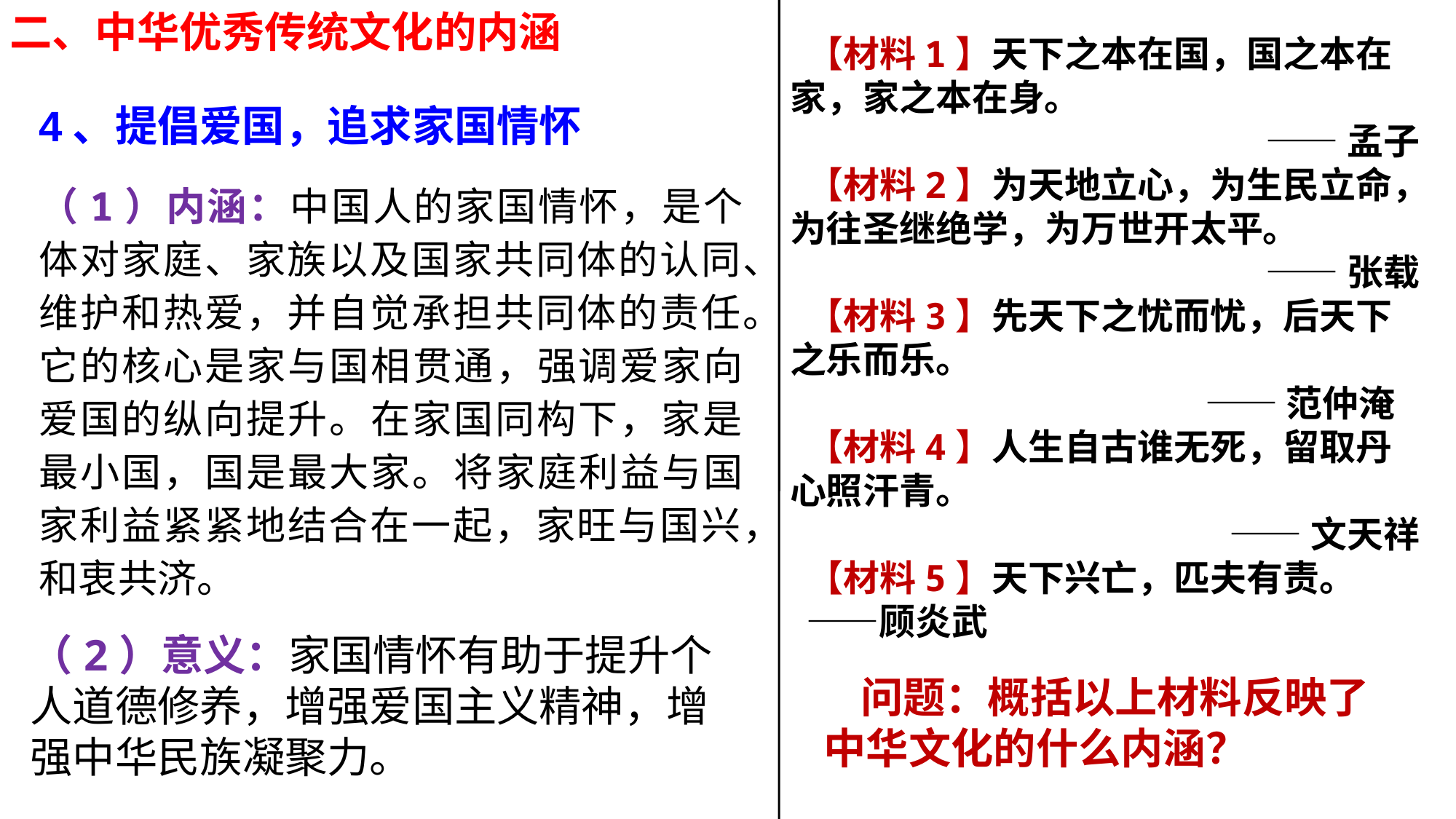

二、中华优秀传统文化的内涵
 【材料1】天下之本在国，国之本在家，家之本在身。
                  ——孟子
 【材料2】为天地立心，为生民立命，为往圣继绝学，为万世开太平。
——张载
 【材料3】先天下之忧而忧，后天下之乐而乐。
                     ——范仲淹
 【材料4】人生自古谁无死，留取丹心照汗青。
                     ——文天祥
 【材料5】天下兴亡，匹夫有责。          ——顾炎武
4、提倡爱国，追求家国情怀
（1）内涵：中国人的家国情怀，是个体对家庭、家族以及国家共同体的认同、维护和热爱，并自觉承担共同体的责任。它的核心是家与国相贯通，强调爱家向爱国的纵向提升。在家国同构下，家是最小国，国是最大家。将家庭利益与国家利益紧紧地结合在一起，家旺与国兴，和衷共济。
（2）意义：家国情怀有助于提升个人道德修养，增强爱国主义精神，增强中华民族凝聚力。
问题：概括以上材料反映了中华文化的什么内涵？